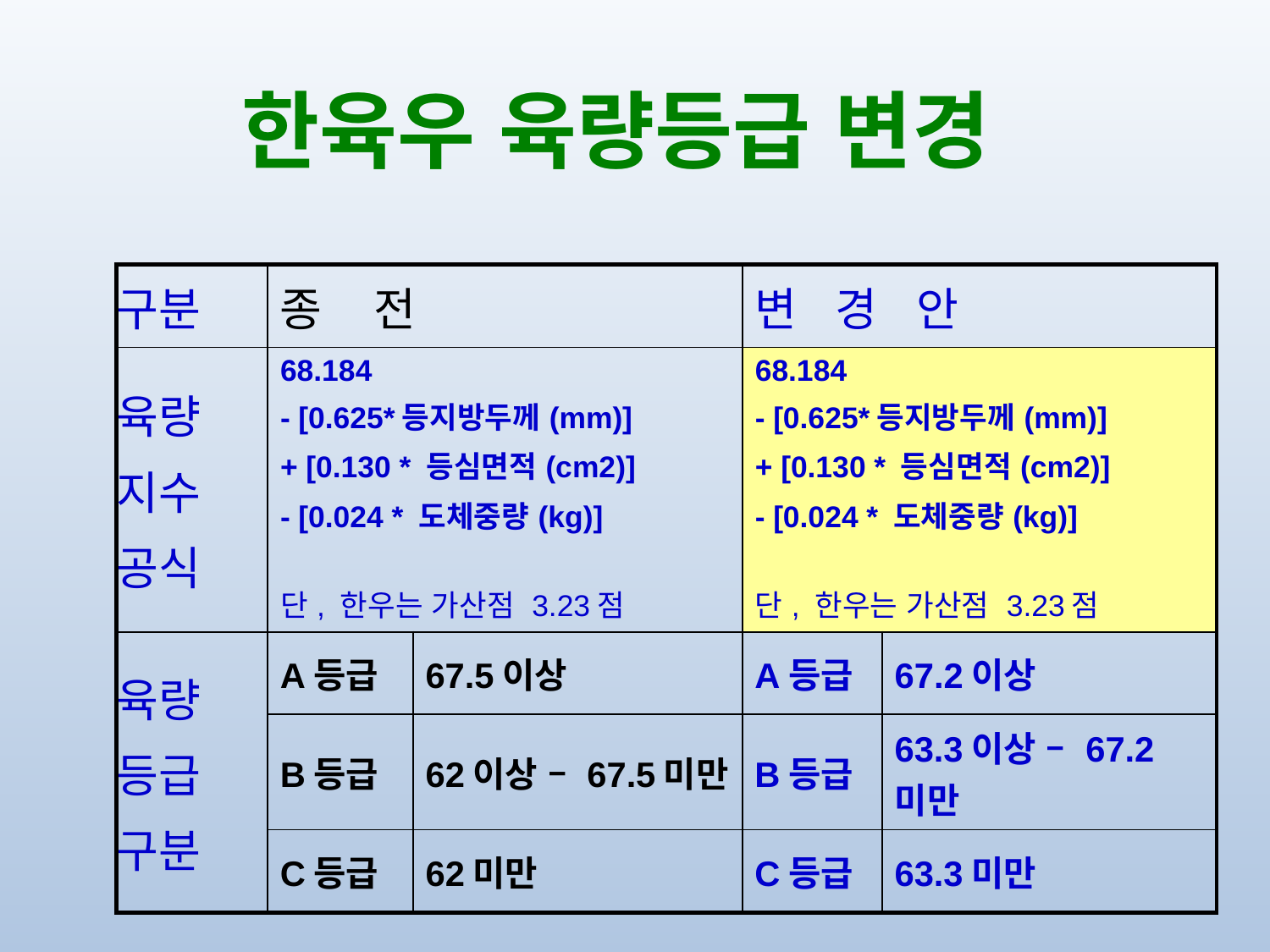

한육우 육량등급 변경
| 구분 | 종 전 |  | 변 경 안 |  |
| --- | --- | --- | --- | --- |
| 육량 지수 공식 | 68.184 - [0.625\*등지방두께(mm)] + [0.130 \* 등심면적(cm2)] - [0.024 \* 도체중량(kg)] 단, 한우는 가산점 3.23점 |  | 68.184 - [0.625\*등지방두께(mm)] + [0.130 \* 등심면적(cm2)] - [0.024 \* 도체중량(kg)] 단, 한우는 가산점 3.23점 |  |
| 육량 등급 구분 | A등급 | 67.5이상 | A등급 | 67.2이상 |
|  | B등급 | 62이상 – 67.5미만 | B등급 | 63.3이상 – 67.2미만 |
|  | C등급 | 62미만 | C등급 | 63.3미만 |